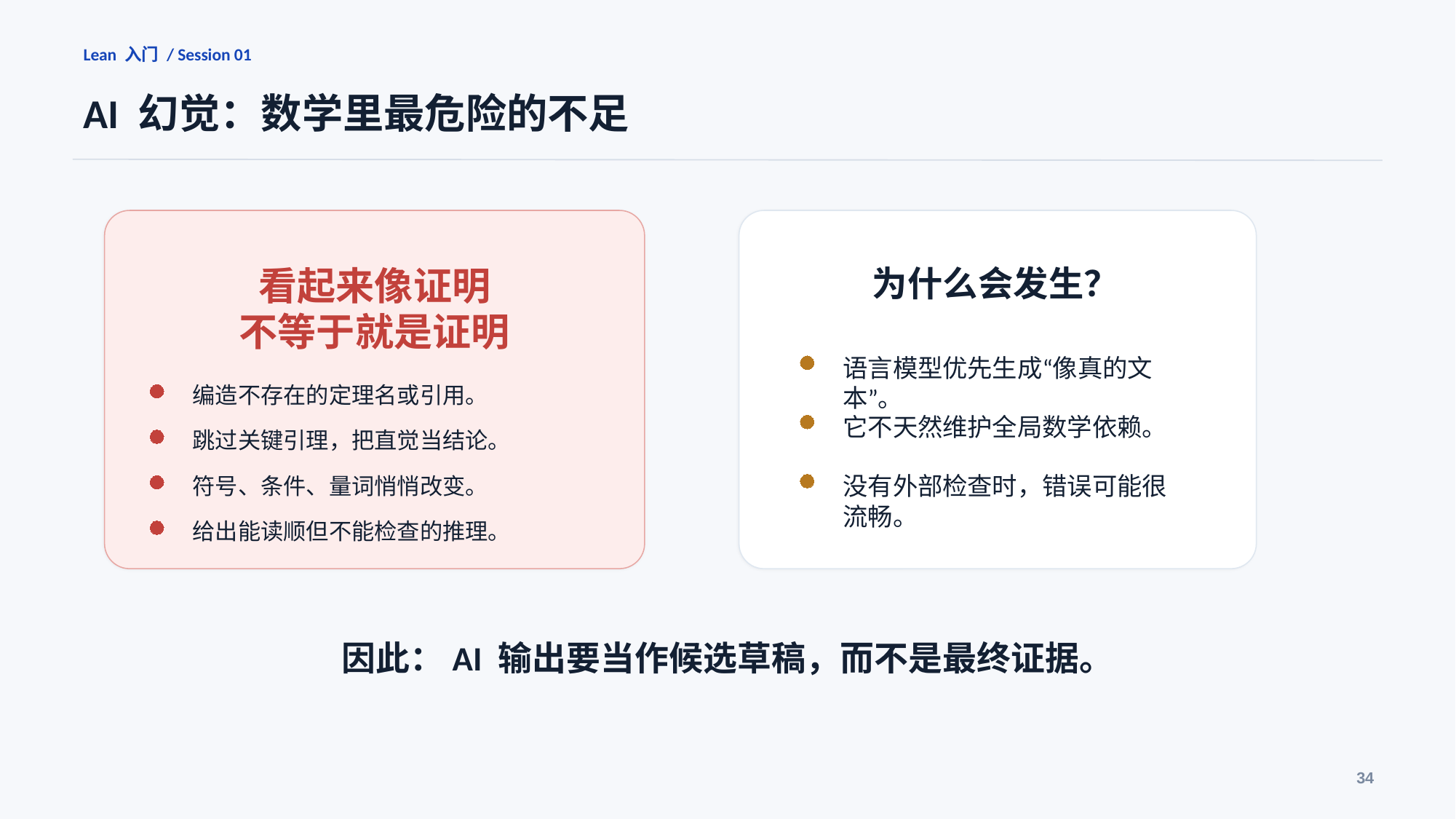

Lean 入门 / Session 01
AI 幻觉：数学里最危险的不足

看起来像证明
不等于就是证明
为什么会发生？
语言模型优先生成“像真的文本”。

编造不存在的定理名或引用。

它不天然维护全局数学依赖。

跳过关键引理，把直觉当结论。

没有外部检查时，错误可能很流畅。
符号、条件、量词悄悄改变。

给出能读顺但不能检查的推理。

因此：AI 输出要当作候选草稿，而不是最终证据。
34